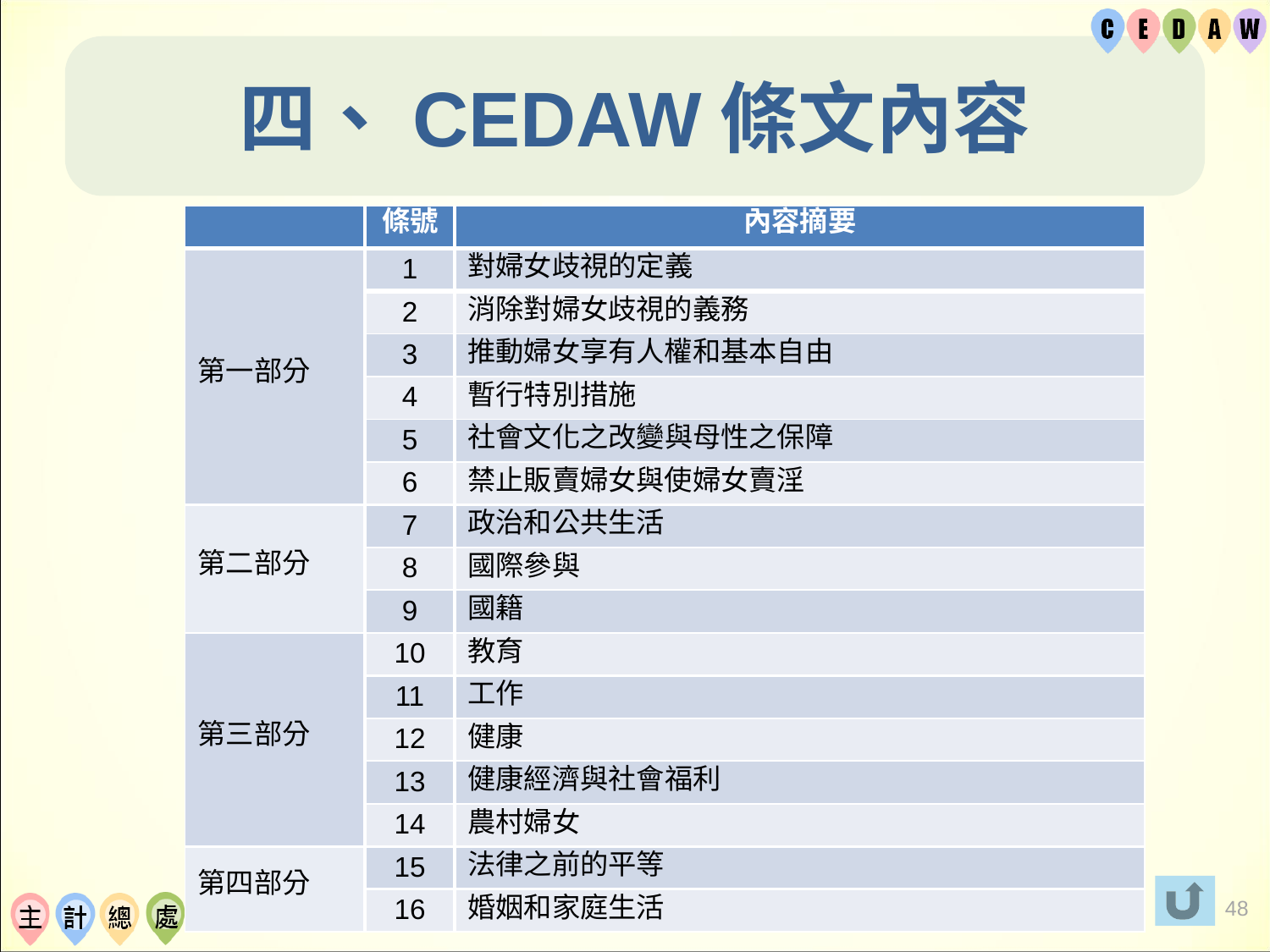

# 四、CEDAW條文內容
|  | 條號 | 內容摘要 |
| --- | --- | --- |
| 第一部分 | 1 | 對婦女歧視的定義 |
|  | 2 | 消除對婦女歧視的義務 |
|  | 3 | 推動婦女享有人權和基本自由 |
|  | 4 | 暫行特別措施 |
|  | 5 | 社會文化之改變與母性之保障 |
|  | 6 | 禁止販賣婦女與使婦女賣淫 |
| 第二部分 | 7 | 政治和公共生活 |
|  | 8 | 國際參與 |
|  | 9 | 國籍 |
| 第三部分 | 10 | 教育 |
|  | 11 | 工作 |
|  | 12 | 健康 |
|  | 13 | 健康經濟與社會福利 |
|  | 14 | 農村婦女 |
| 第四部分 | 15 | 法律之前的平等 |
|  | 16 | 婚姻和家庭生活 |

48